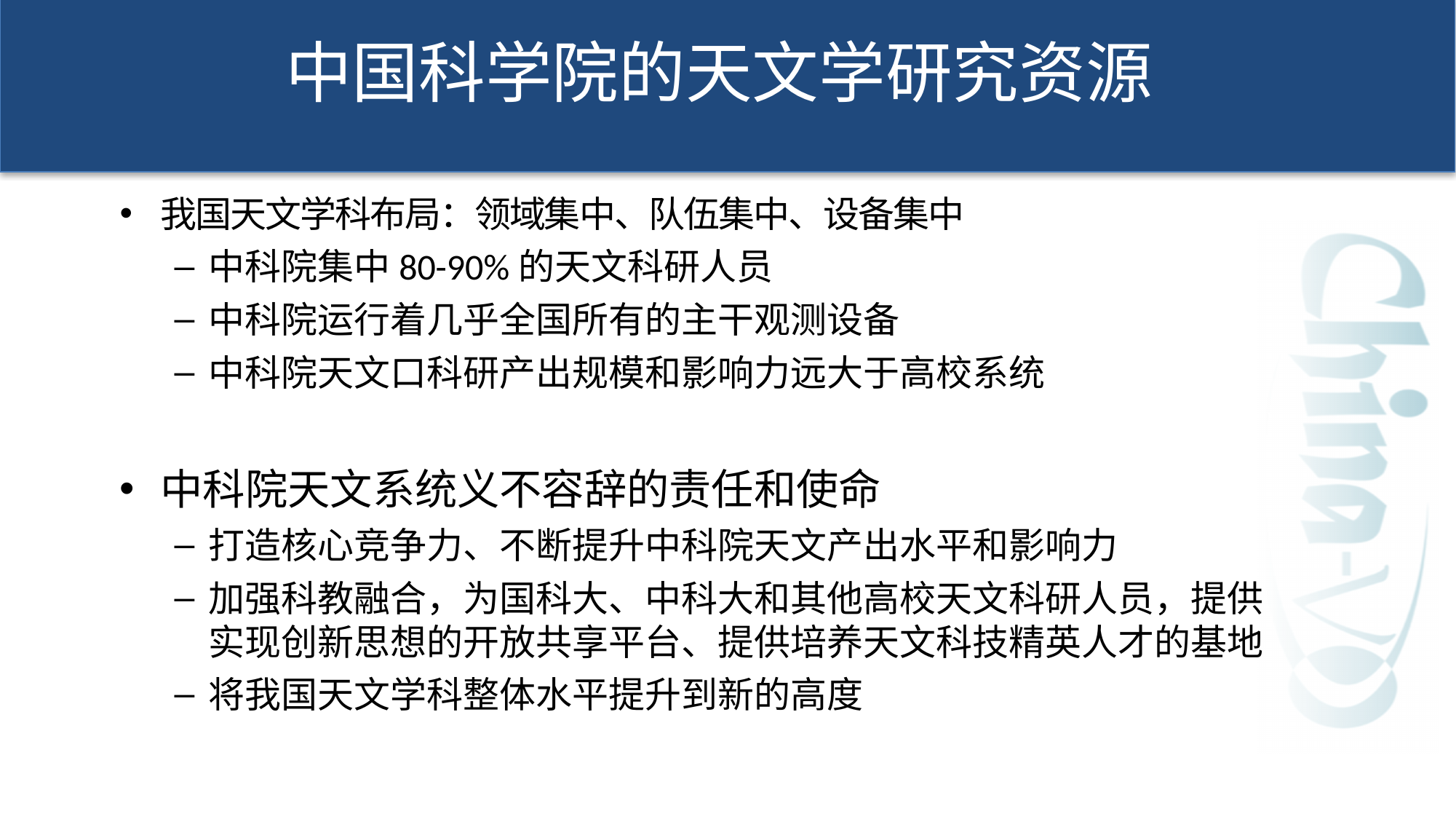

# 中国科学院的天文学研究资源
我国天文学科布局：领域集中、队伍集中、设备集中
中科院集中80-90%的天文科研人员
中科院运行着几乎全国所有的主干观测设备
中科院天文口科研产出规模和影响力远大于高校系统

中科院天文系统义不容辞的责任和使命
打造核心竞争力、不断提升中科院天文产出水平和影响力
加强科教融合，为国科大、中科大和其他高校天文科研人员，提供实现创新思想的开放共享平台、提供培养天文科技精英人才的基地
将我国天文学科整体水平提升到新的高度